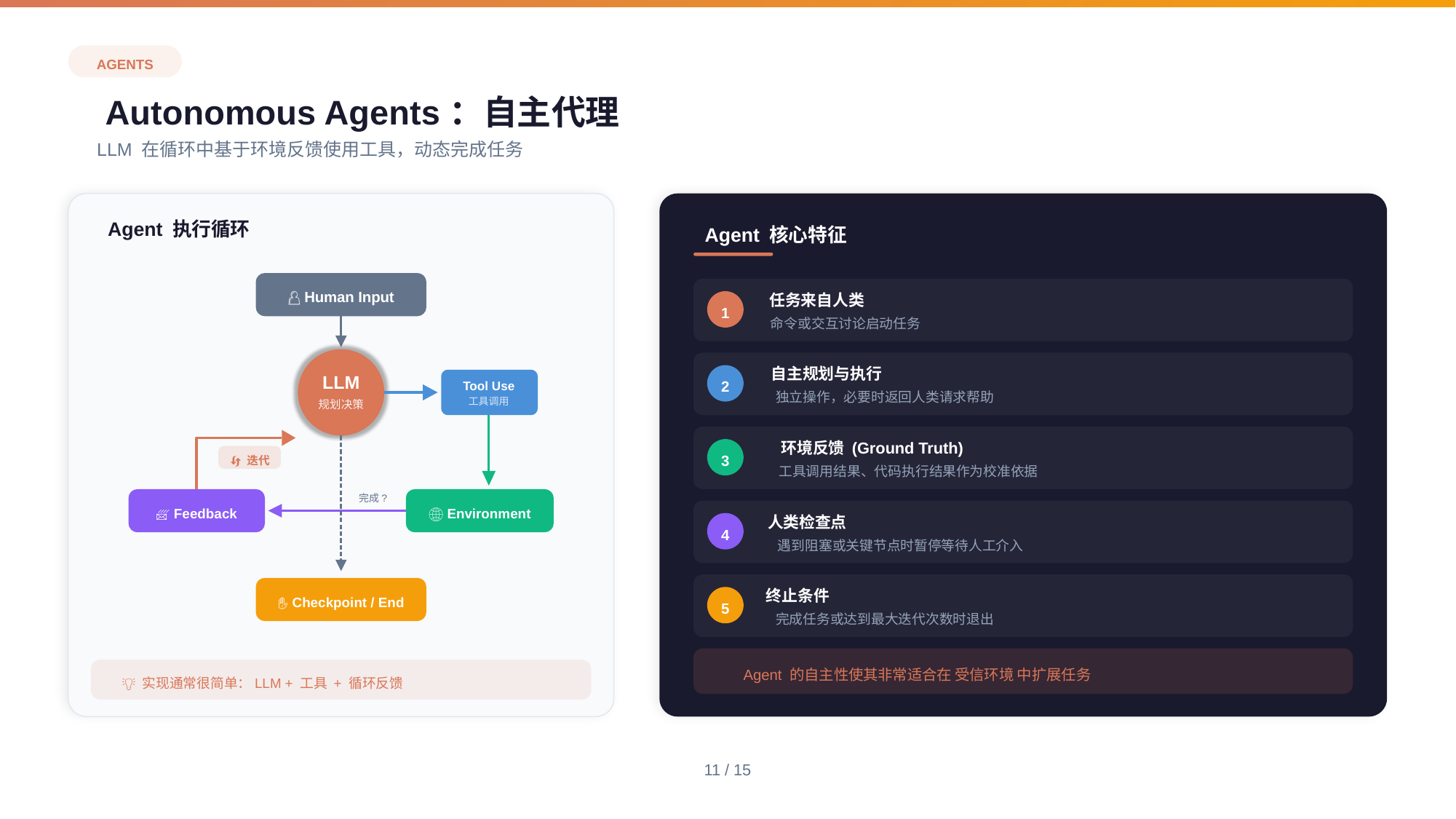

AGENTS
Autonomous Agents：自主代理
LLM 在循环中基于环境反馈使用工具，动态完成任务

Agent 执行循环

👤 Human Input

LLM
Tool Use

工具调用
规划决策

🔄 迭代

完成?

📨 Feedback
🌐 Environment

✋ Checkpoint / End

💡 实现通常很简单：LLM + 工具 + 循环反馈

Agent 核心特征

任务来自人类

1
命令或交互讨论启动任务

自主规划与执行

2
独立操作，必要时返回人类请求帮助

环境反馈 (Ground Truth)

3
工具调用结果、代码执行结果作为校准依据

人类检查点

4
遇到阻塞或关键节点时暂停等待人工介入

终止条件

5
完成任务或达到最大迭代次数时退出

Agent 的自主性使其非常适合在 受信环境 中扩展任务
11 / 15